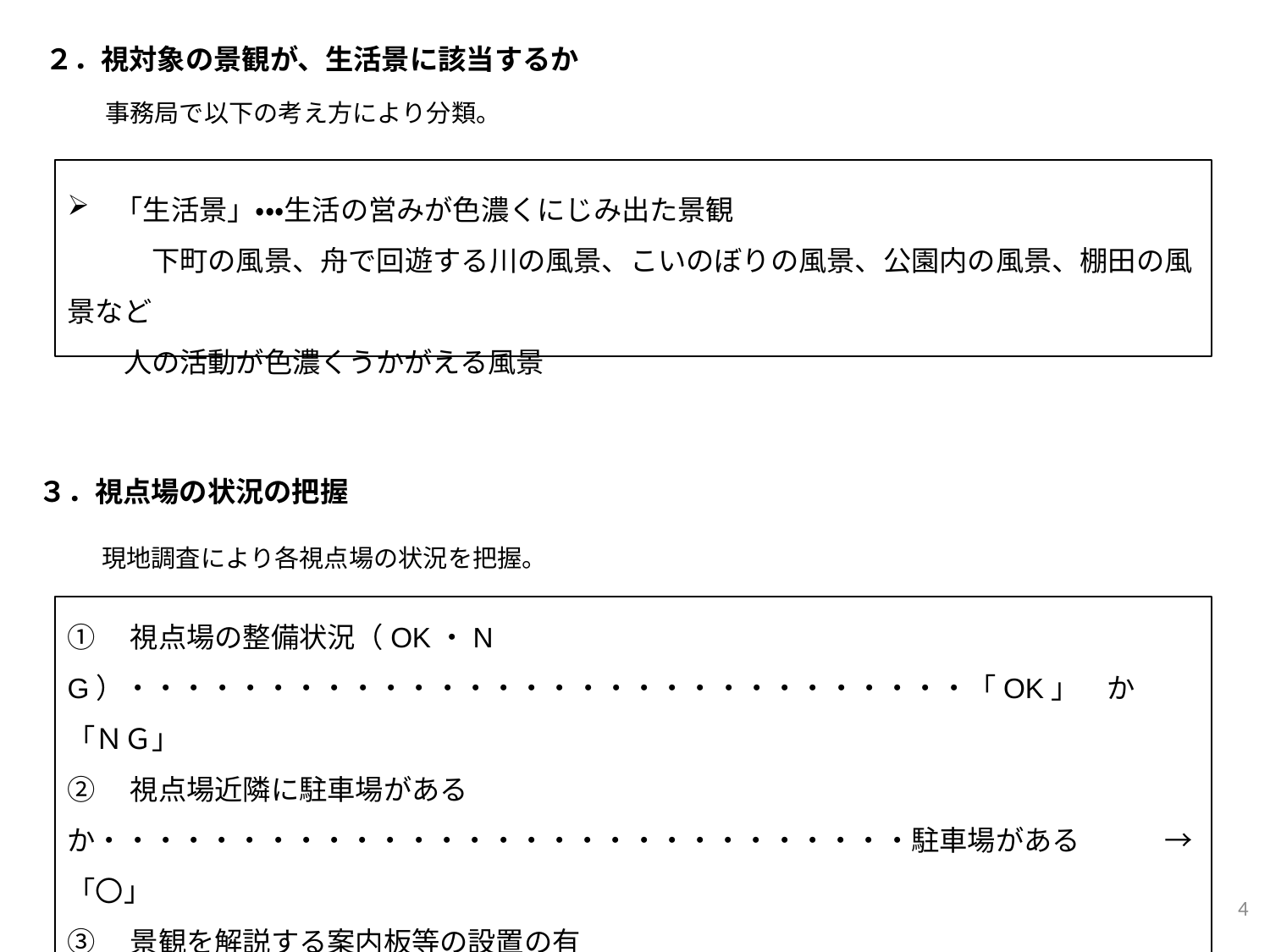

２．視対象の景観が、生活景に該当するか
　事務局で以下の考え方により分類。
「生活景」・・・生活の営みが色濃くにじみ出た景観
　　　下町の風景、舟で回遊する川の風景、こいのぼりの風景、公園内の風景、棚田の風景など
　　人の活動が色濃くうかがえる風景
３．視点場の状況の把握
　現地調査により各視点場の状況を把握。
①　視点場の整備状況（OK・NG）・・・・・・・・・・・・・・・・・・・・・・・・・・・・・・「OK」　か　「ＮＧ」
②　視点場近隣に駐車場があるか・・・・・・・・・・・・・・・・・・・・・・・・・・・・・駐車場がある　　　→「〇」
③　景観を解説する案内板等の設置の有無・・・・・・・・・・・・・・・・・・・・・案内板等がある　 → 「〇」
④　トイレの有無・・・・・・・・・・・・・・・・・・・・・・・・・・・・・・・・・・・・・・・・・・・・トイレがある　　　　→「〇」
⑤　駐車場や駅等から視点場まで車いすが通行できるか・・・・・・・・・・通行可能　　　　　　→「〇」
4